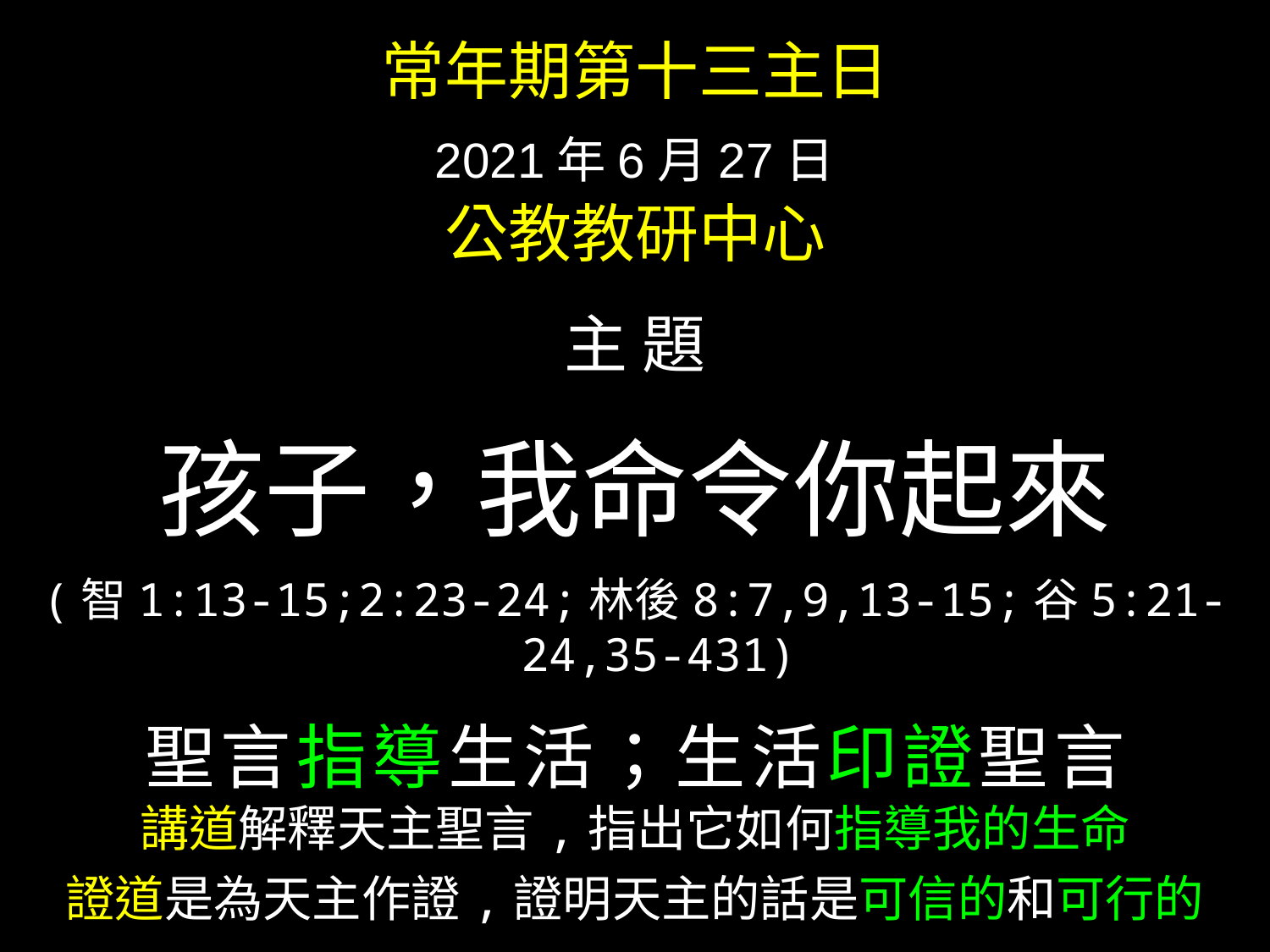

常年期第十三主日
2021年6月27日
公教教研中心

主 題
孩子，我命令你起來
(智1:13-15;2:23-24;林後8:7,9,13-15;谷5:21-24,35-431)
聖言指導生活；生活印證聖言
講道解釋天主聖言,指出它如何指導我的生命
證道是為天主作證,證明天主的話是可信的和可行的